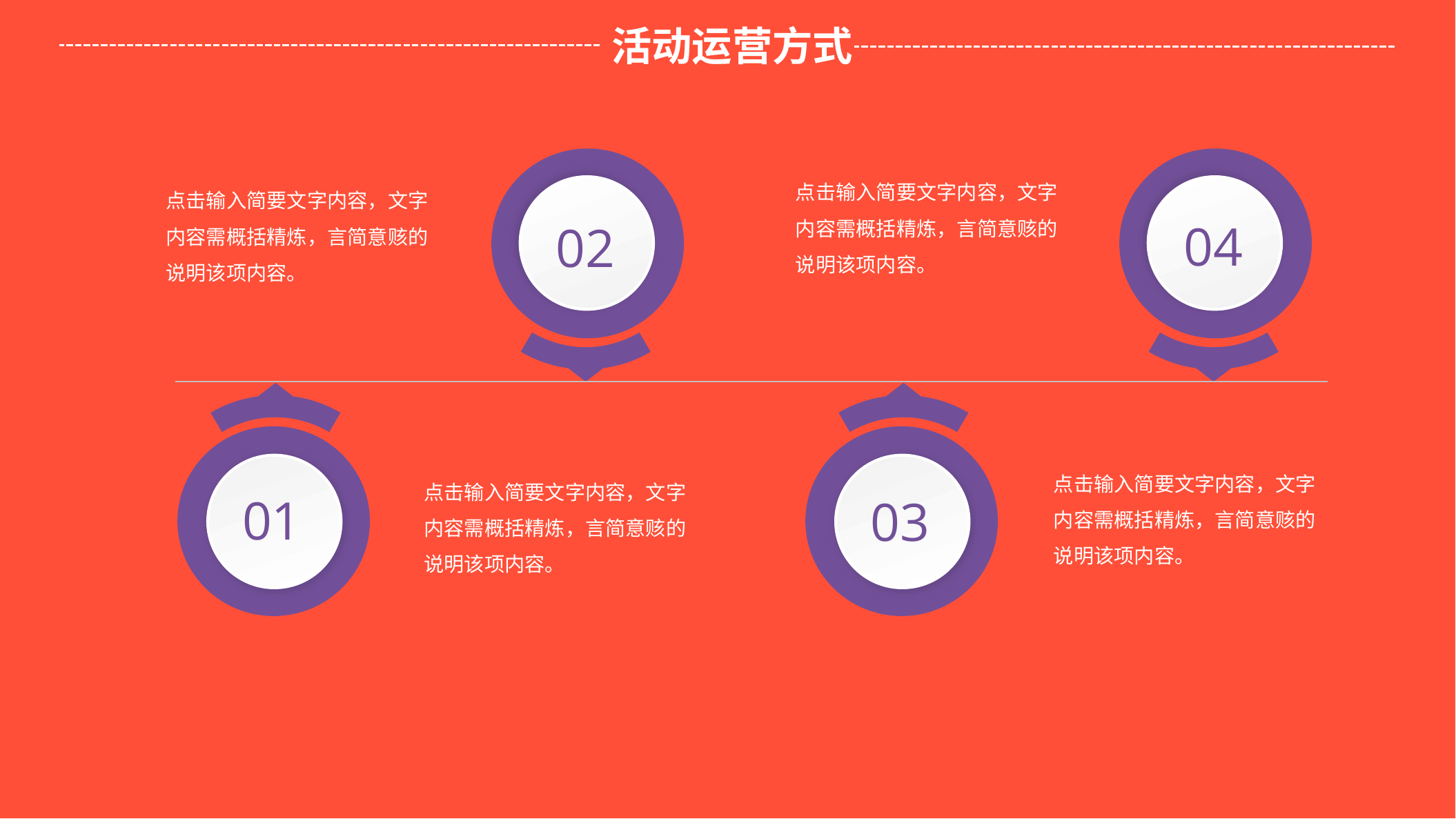

活动运营方式

点击输入简要文字内容，文字内容需概括精炼，言简意赅的说明该项内容。
点击输入简要文字内容，文字内容需概括精炼，言简意赅的说明该项内容。

04
02

点击输入简要文字内容，文字内容需概括精炼，言简意赅的说明该项内容。

点击输入简要文字内容，文字内容需概括精炼，言简意赅的说明该项内容。
01
03